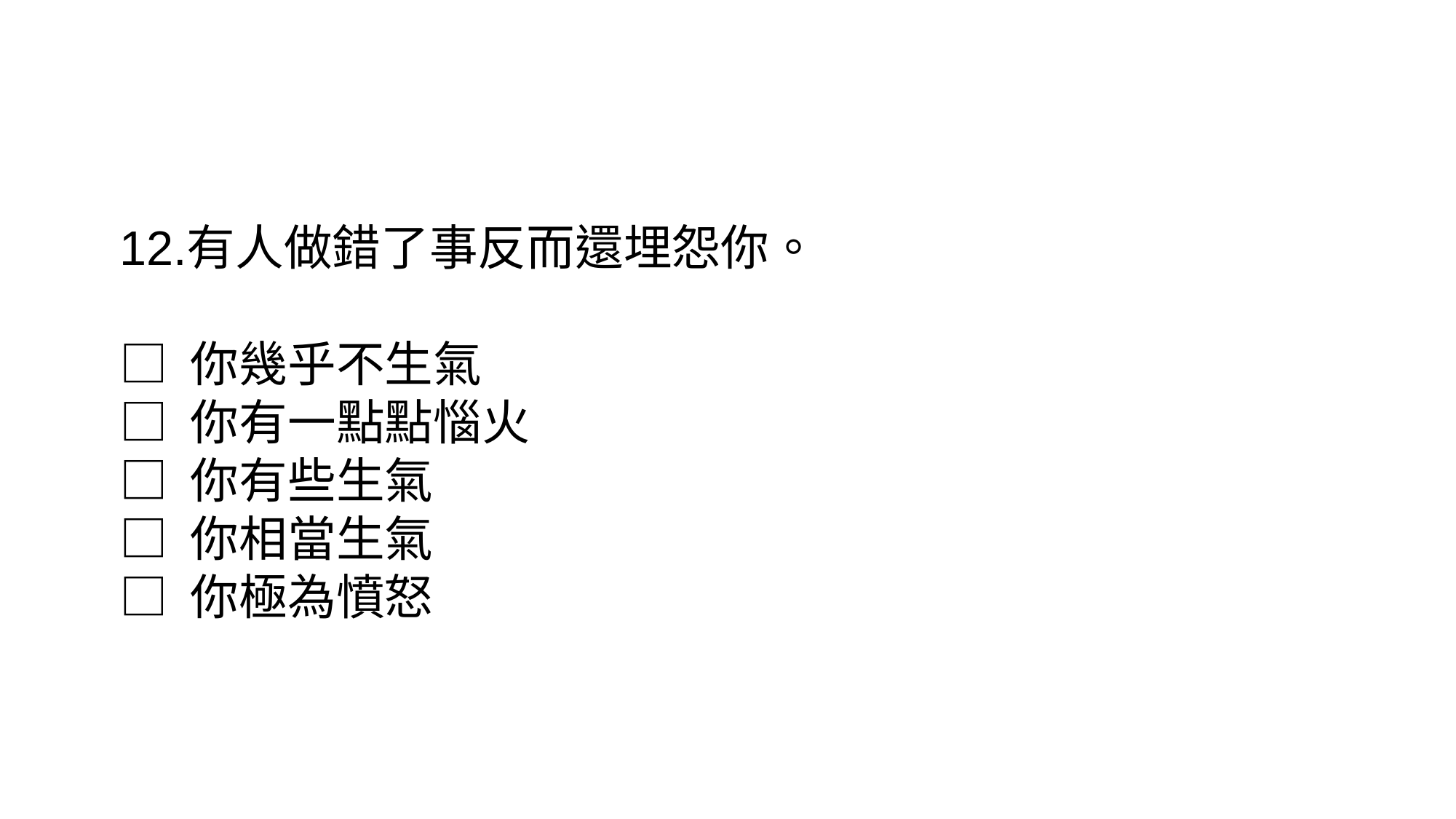

有人做錯了事反而還埋怨你。

□ 你幾乎不生氣
□ 你有一點點惱火
□ 你有些生氣
□ 你相當生氣
□ 你極為憤怒